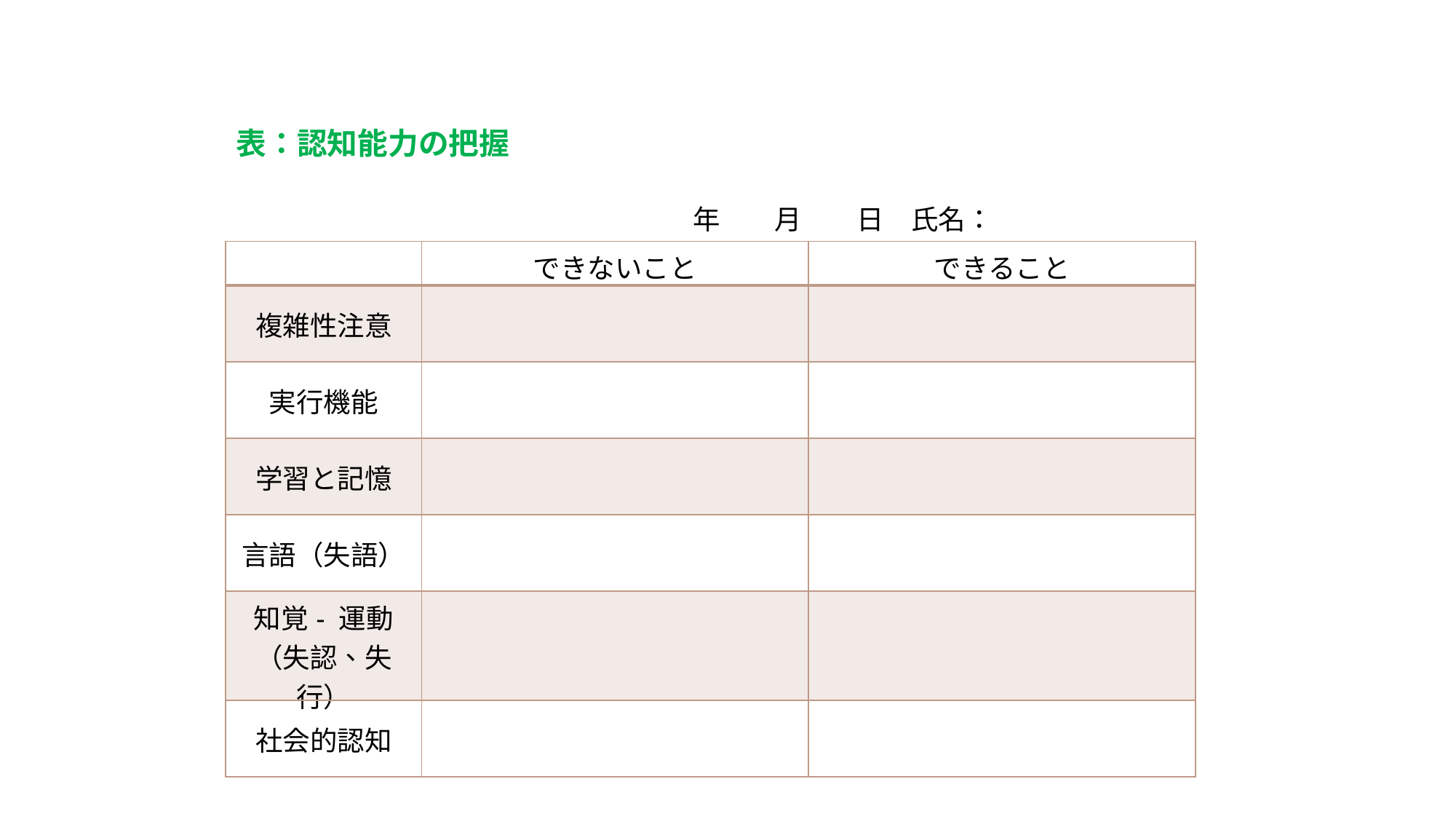

表：認知能力の把握
　　　年　　月　　日　氏名：
|  | できないこと | できること |
| --- | --- | --- |
| 複雑性注意 |  |  |
| 実行機能 |  |  |
| 学習と記憶 |  |  |
| 言語（失語） |  |  |
| 知覚- 運動 （失認、失行） |  |  |
| 社会的認知 |  |  |